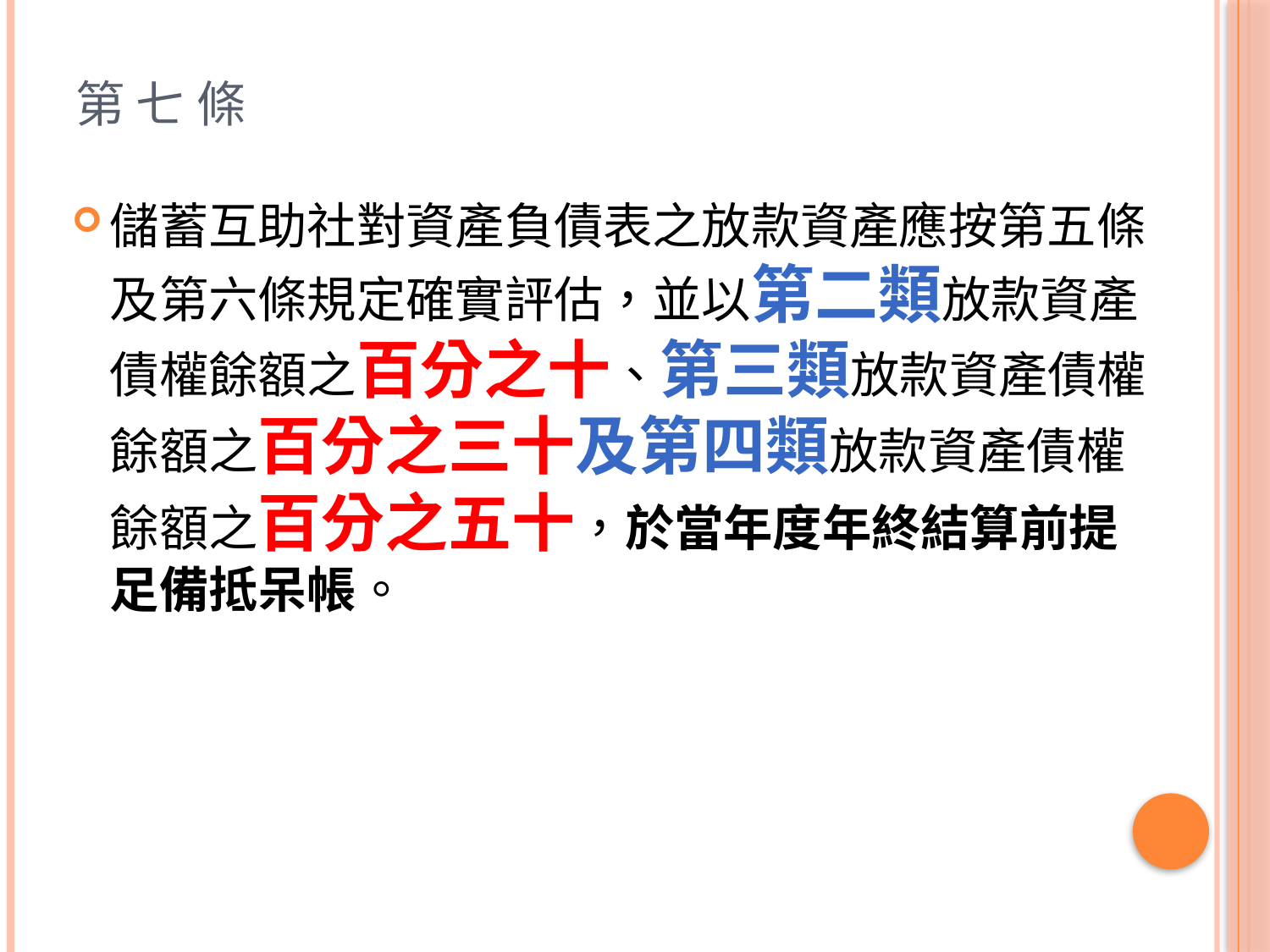

# 第 七 條
儲蓄互助社對資產負債表之放款資產應按第五條及第六條規定確實評估，並以第二類放款資產債權餘額之百分之十、第三類放款資產債權餘額之百分之三十及第四類放款資產債權餘額之百分之五十，於當年度年終結算前提足備抵呆帳。